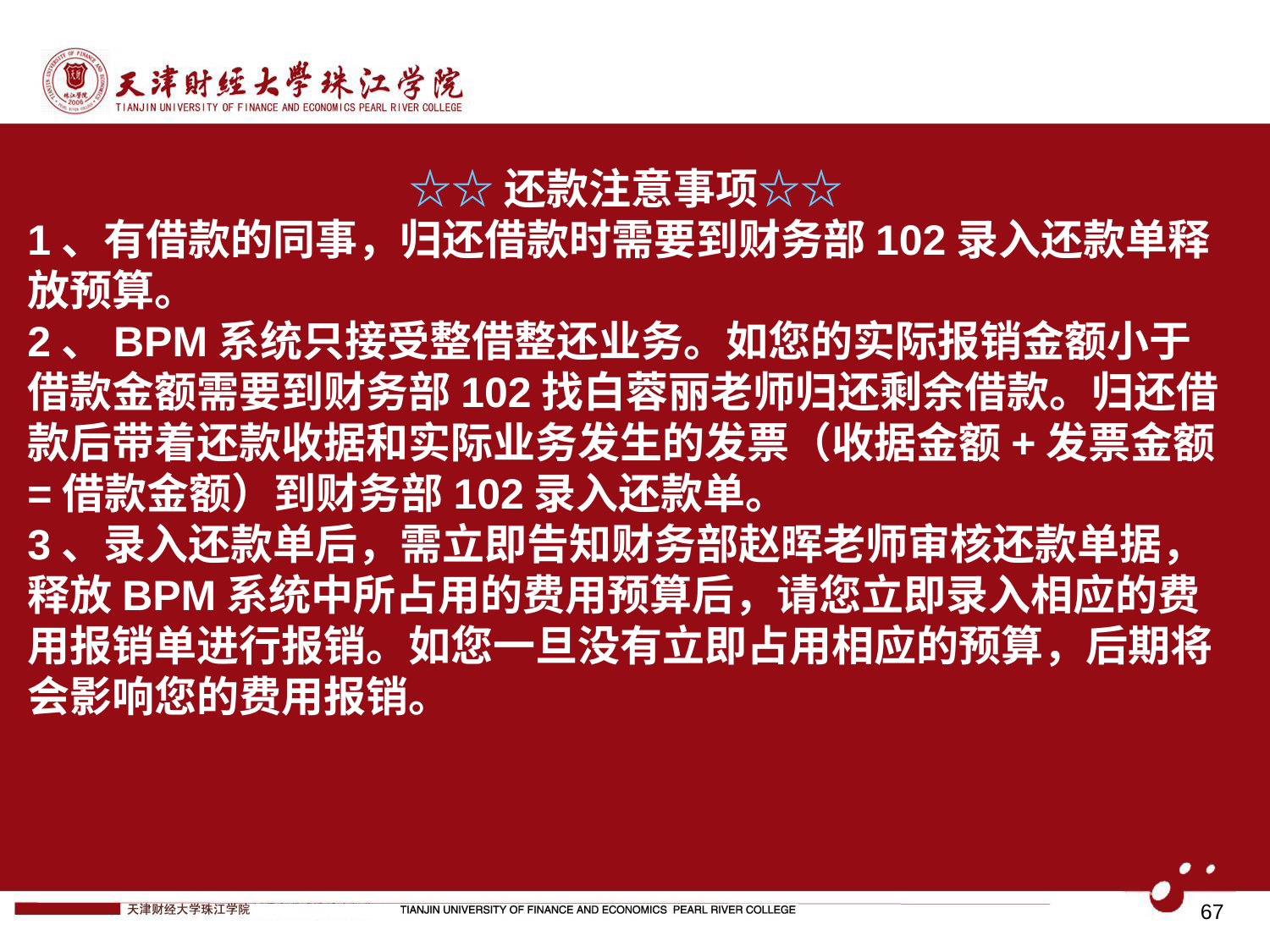

☆☆还款注意事项☆☆
1、有借款的同事，归还借款时需要到财务部102录入还款单释放预算。
2、BPM系统只接受整借整还业务。如您的实际报销金额小于借款金额需要到财务部102找白蓉丽老师归还剩余借款。归还借款后带着还款收据和实际业务发生的发票（收据金额+发票金额=借款金额）到财务部102录入还款单。
3、录入还款单后，需立即告知财务部赵晖老师审核还款单据，释放BPM系统中所占用的费用预算后，请您立即录入相应的费用报销单进行报销。如您一旦没有立即占用相应的预算，后期将会影响您的费用报销。

67